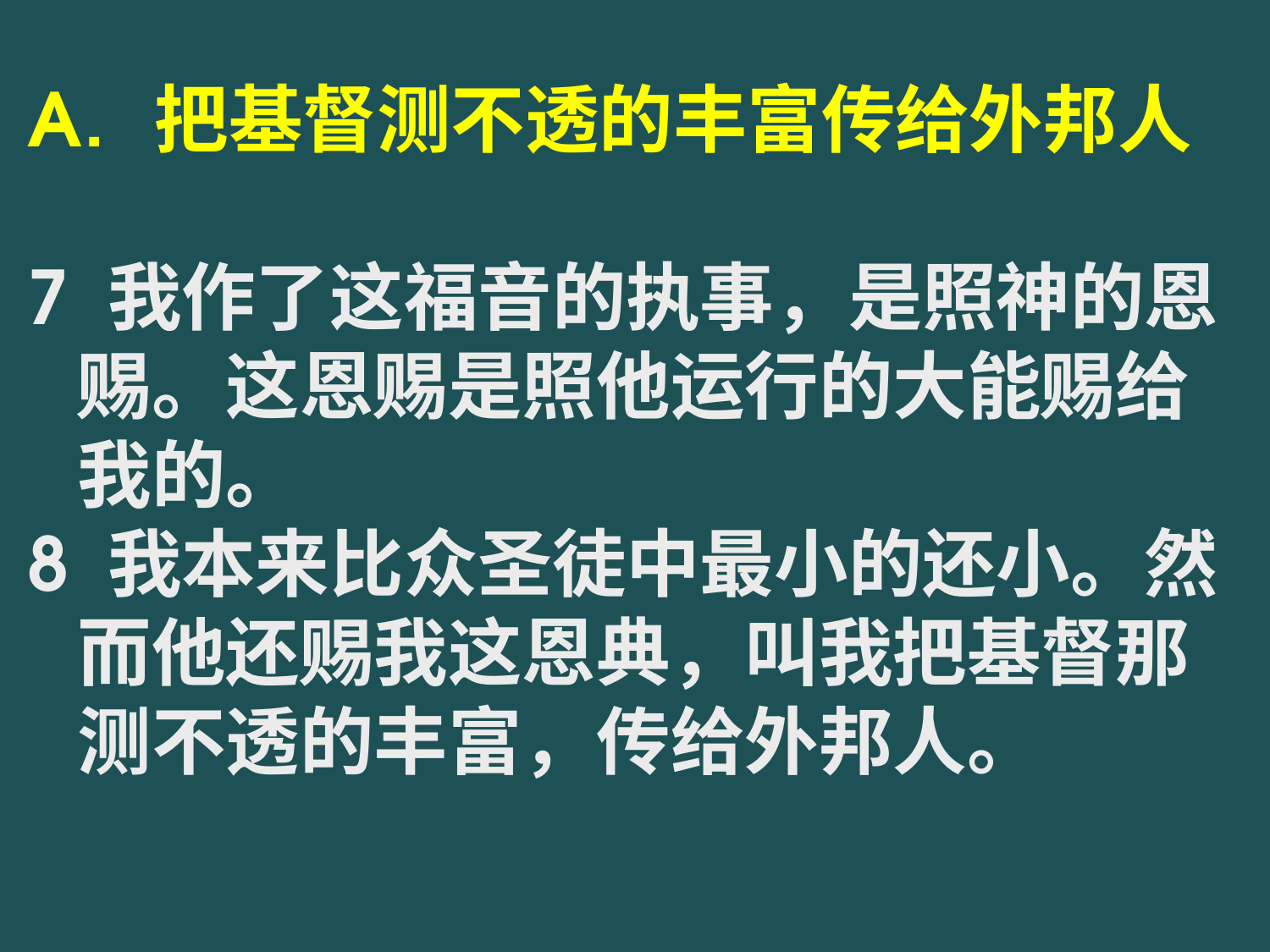

# A.	把基督测不透的丰富传给外邦人 7 我作了这福音的执事，是照神的恩 赐。这恩赐是照他运行的大能赐给 我的。 8 我本来比众圣徒中最小的还小。然 而他还赐我这恩典，叫我把基督那 测不透的丰富，传给外邦人。